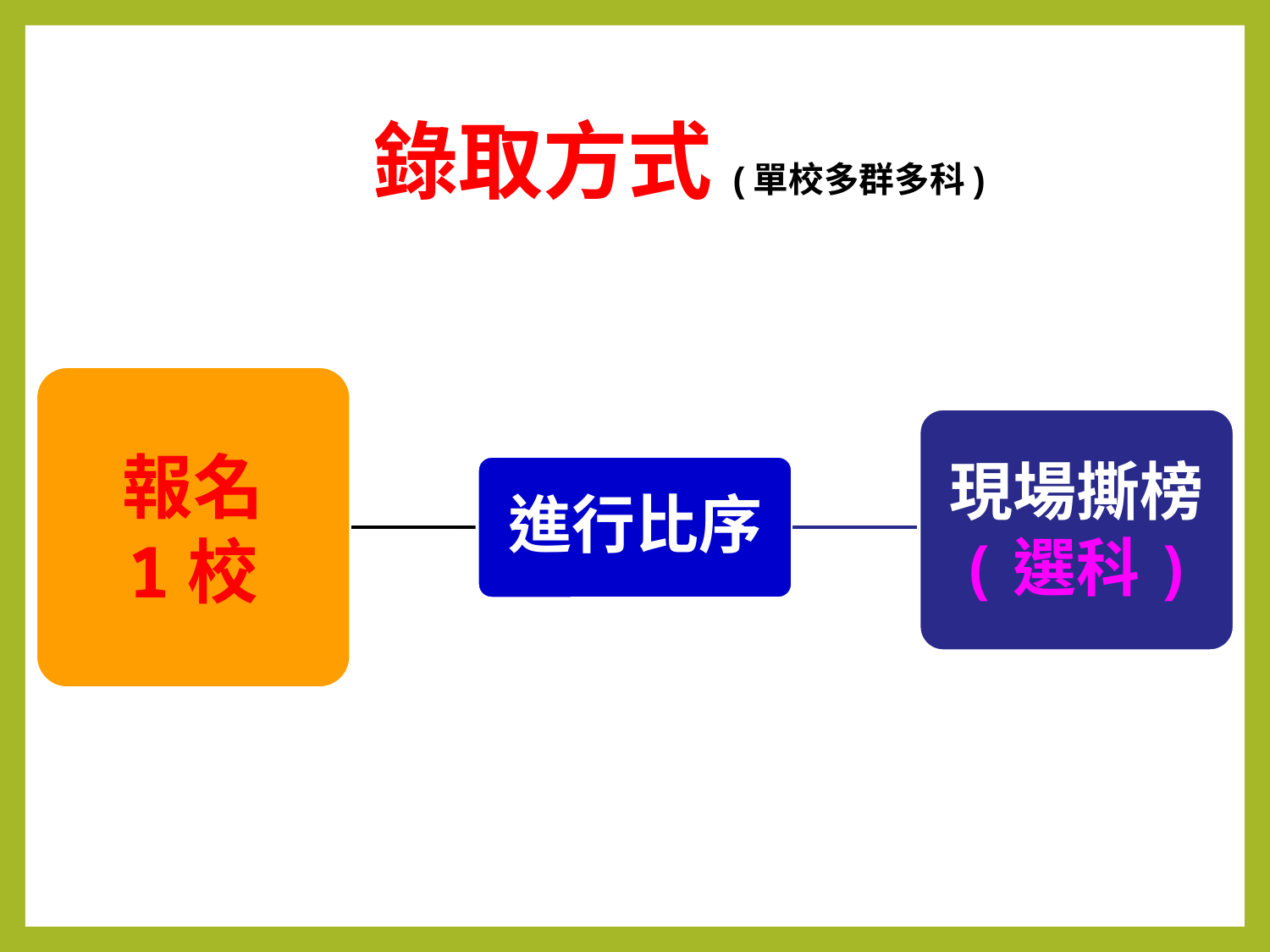

# 錄取方式(單校多群多科)

報名
1校

現場撕榜
(選科)

進行比序